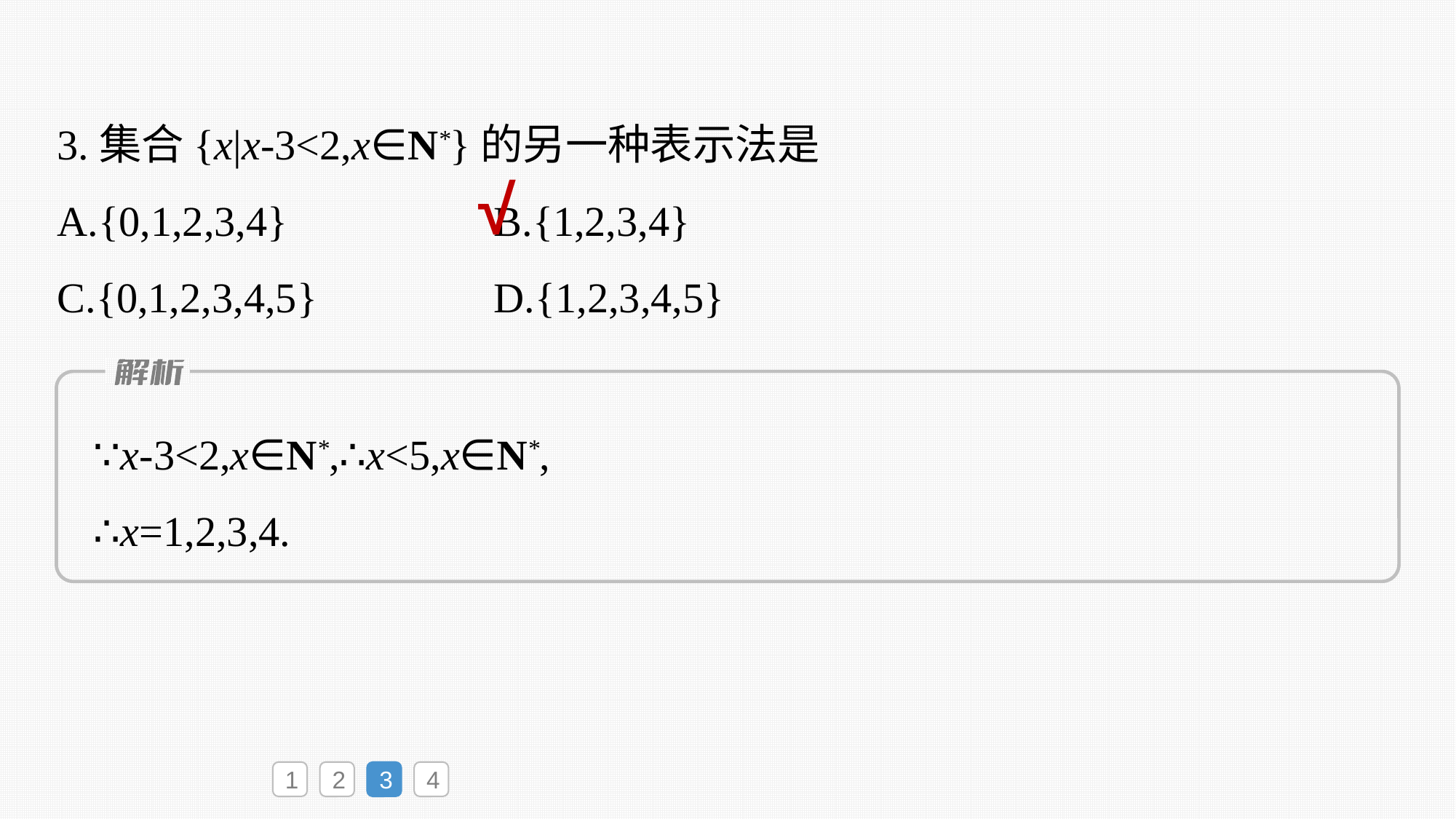

3.集合{x|x-3<2,x∈N*}的另一种表示法是
A.{0,1,2,3,4}			B.{1,2,3,4}
C.{0,1,2,3,4,5}			D.{1,2,3,4,5}
√

∵x-3<2,x∈N*,∴x<5,x∈N*,
∴x=1,2,3,4.
1
2
3
4